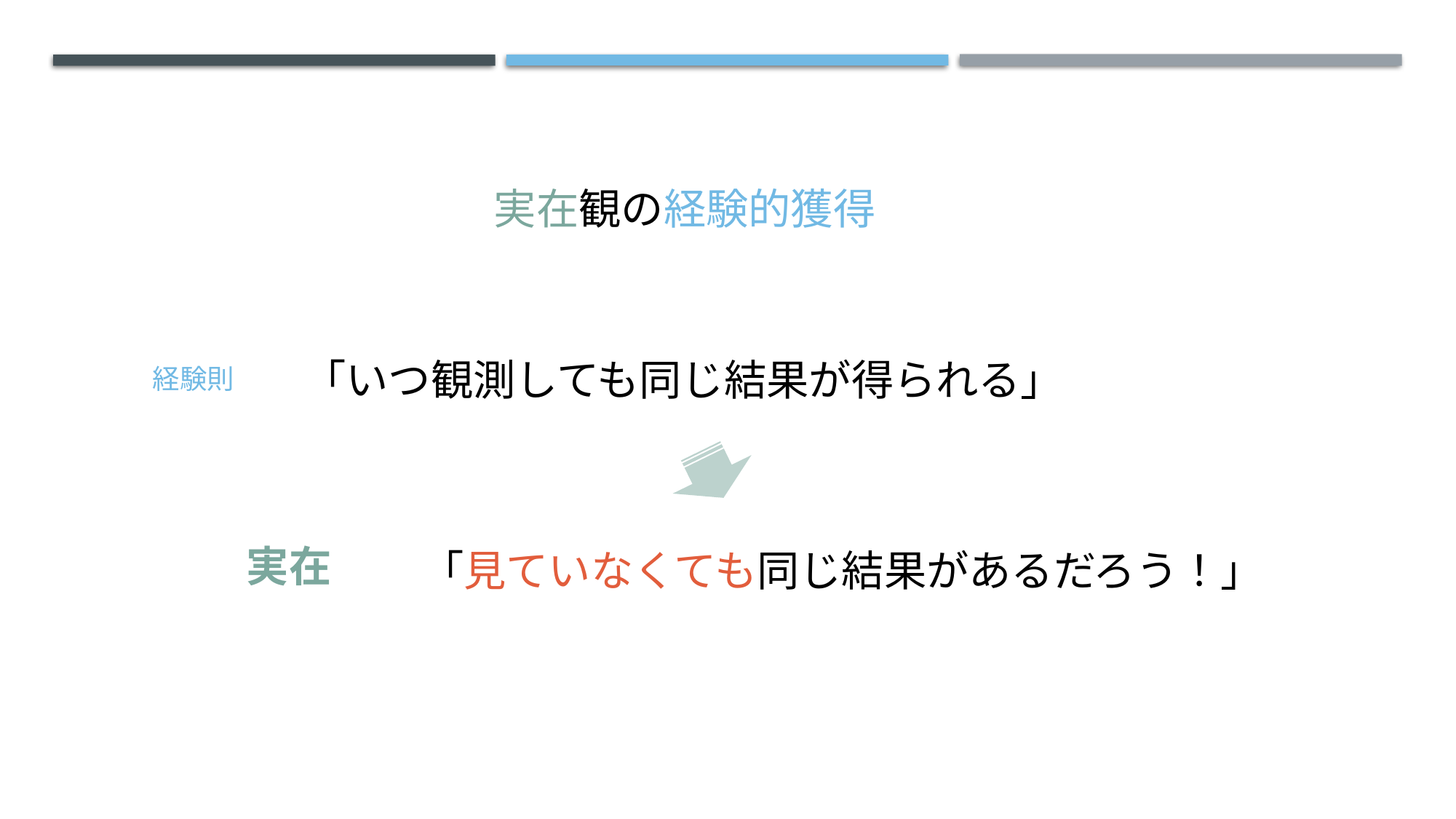

実在観の経験的獲得
「いつ観測しても同じ結果が得られる」
経験則

# 実在
「見ていなくても同じ結果があるだろう！」